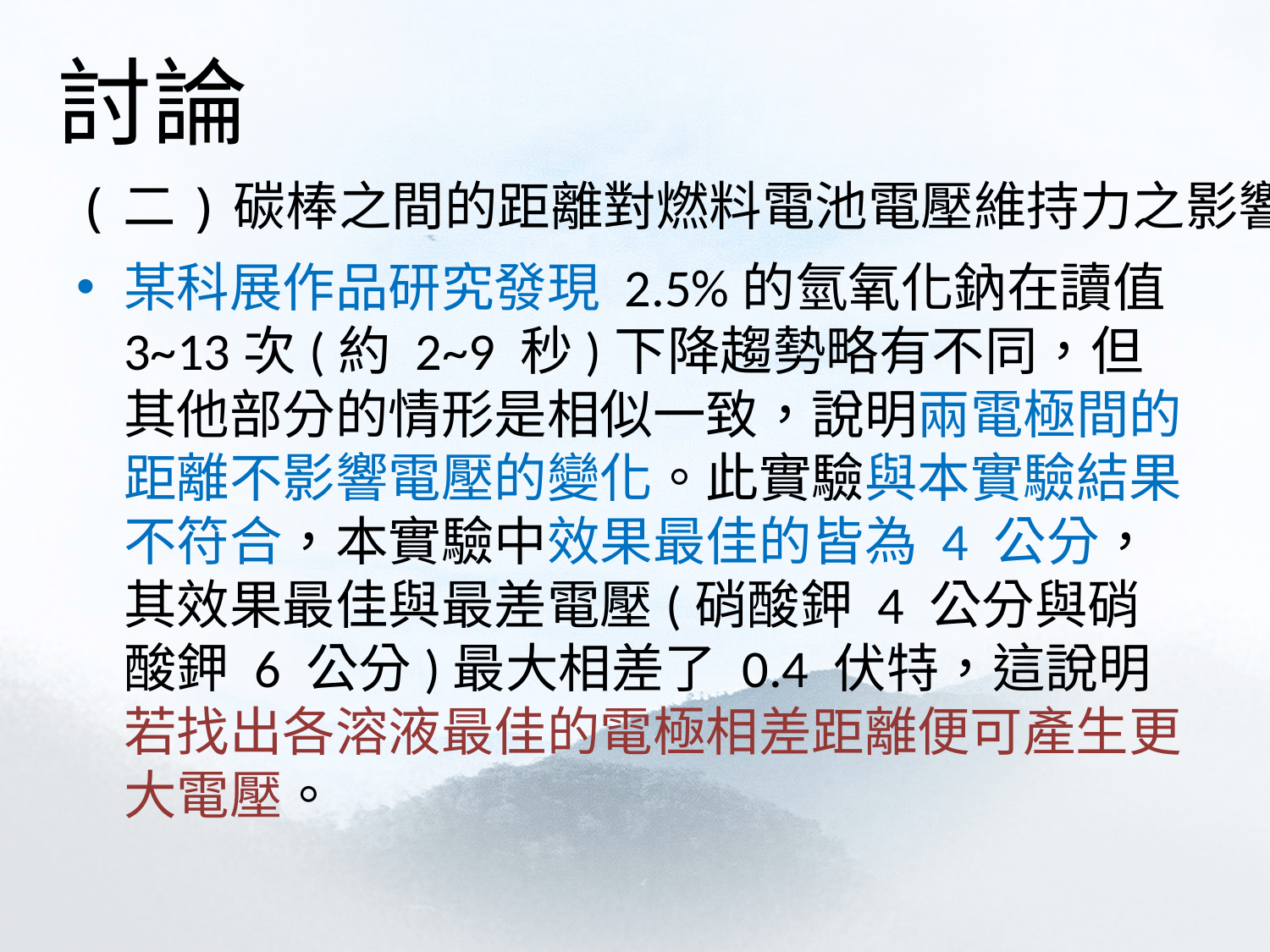

討論
# (二)碳棒之間的距離對燃料電池電壓維持力之影響
某科展作品研究發現 2.5%的氫氧化鈉在讀值3~13次(約 2~9 秒)下降趨勢略有不同，但其他部分的情形是相似一致，說明兩電極間的距離不影響電壓的變化。此實驗與本實驗結果不符合，本實驗中效果最佳的皆為 4 公分，其效果最佳與最差電壓(硝酸鉀 4 公分與硝酸鉀 6 公分)最大相差了 0.4 伏特，這說明若找出各溶液最佳的電極相差距離便可產生更大電壓。